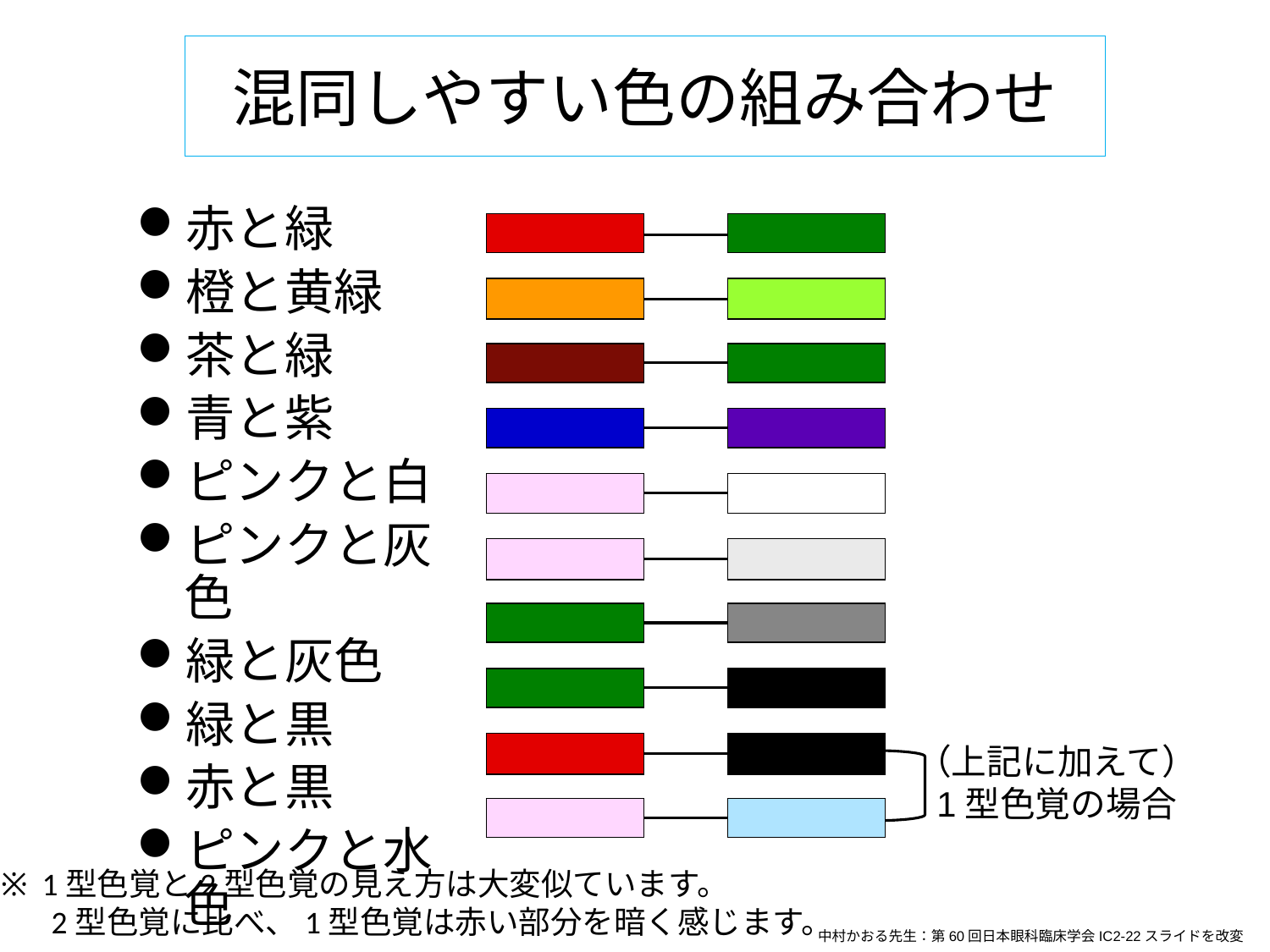

混同しやすい色の組み合わせ
赤と緑
橙と黄緑
茶と緑
青と紫
ピンクと白
ピンクと灰色
緑と灰色
緑と黒
赤と黒
ピンクと水色

（上記に加えて）
1型色覚の場合

※  1型色覚と2型色覚の見え方は大変似ています。
       2型色覚に比べ、1型色覚は赤い部分を暗く感じます。
中村かおる先生：第60回日本眼科臨床学会IC2-22スライドを改変